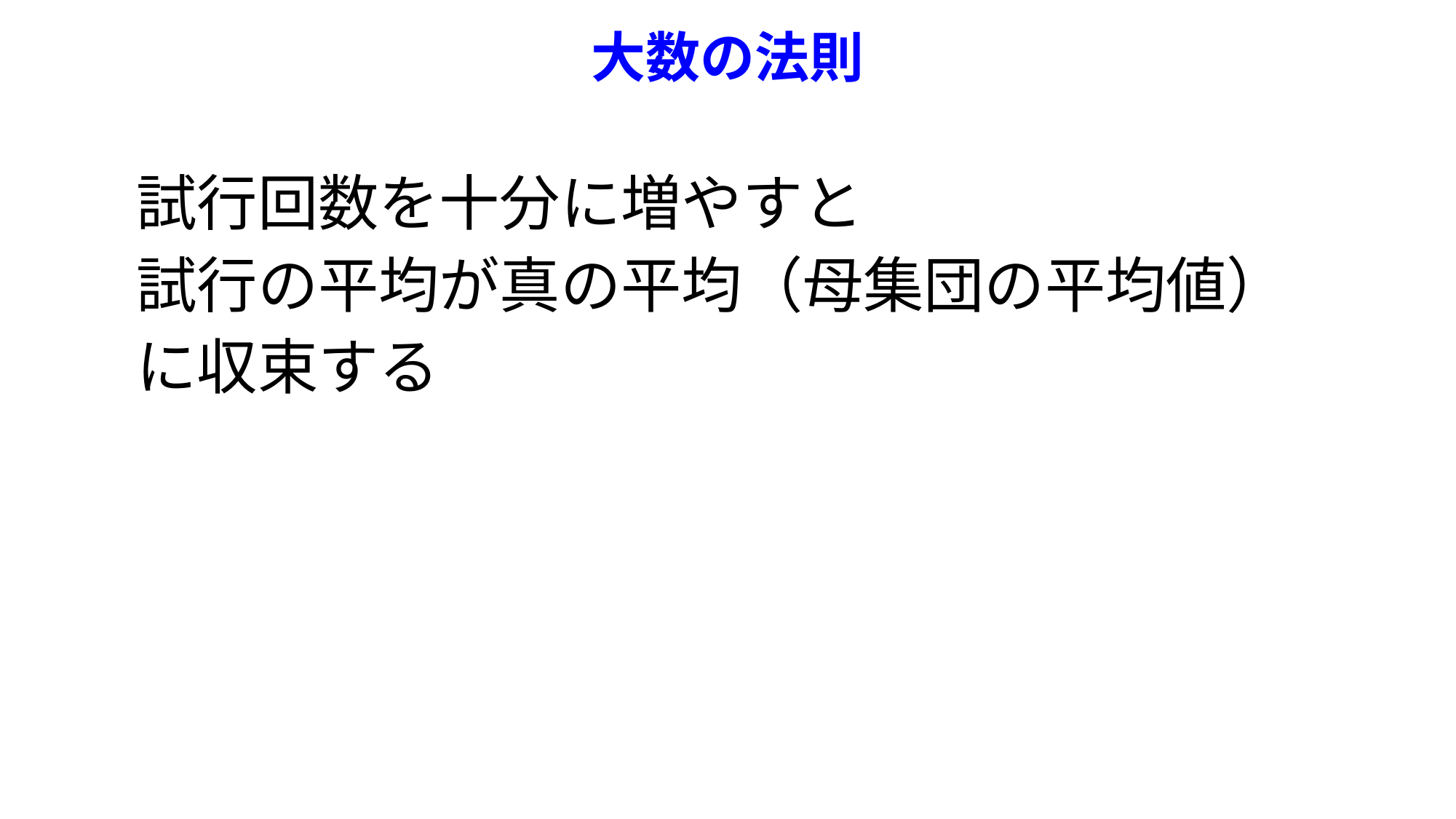

# 大数の法則
試行回数を十分に増やすと
試行の平均が真の平均（母集団の平均値）
に収束する